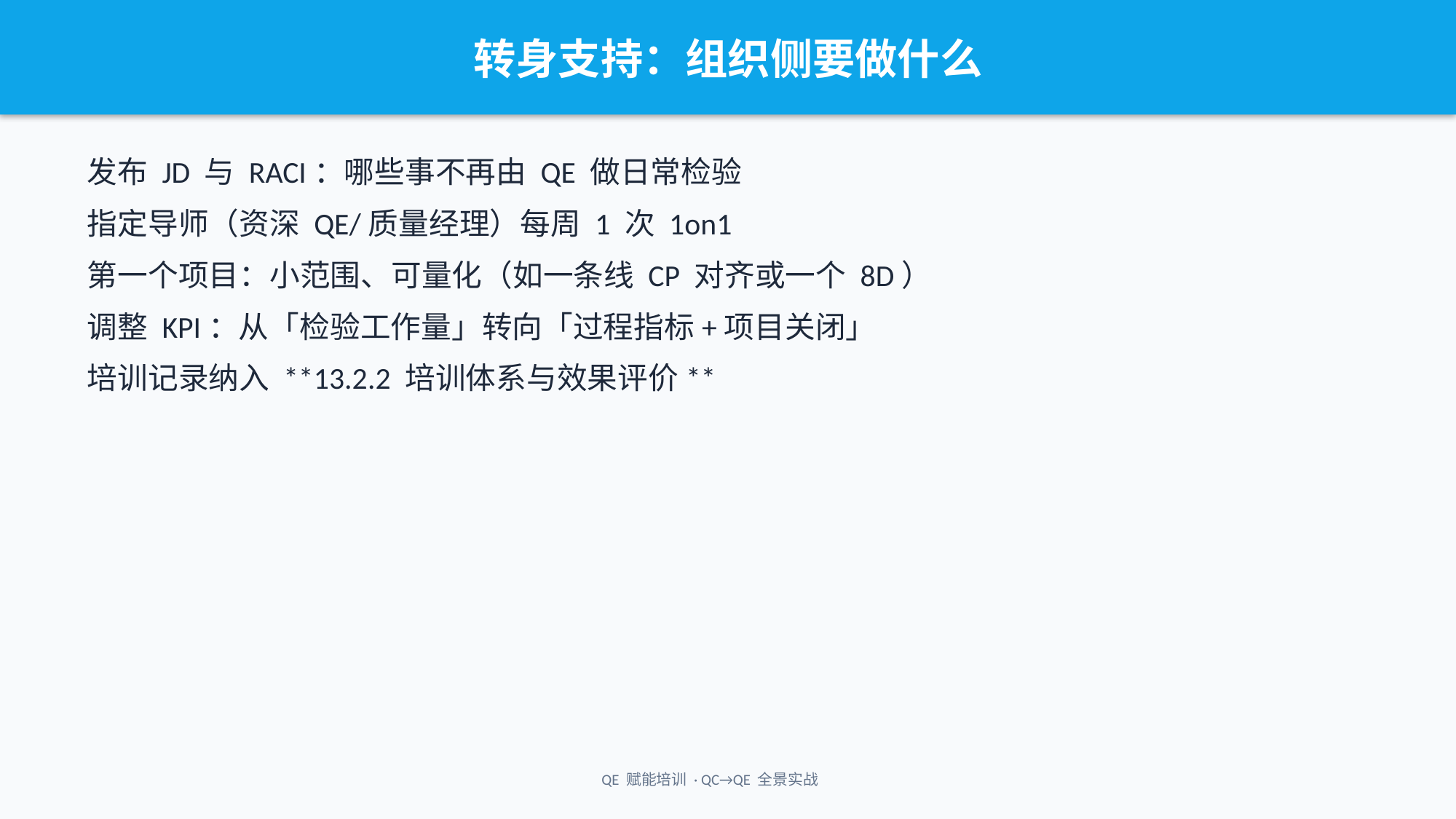

转身支持：组织侧要做什么
发布 JD 与 RACI：哪些事不再由 QE 做日常检验
指定导师（资深 QE/质量经理）每周 1 次 1on1
第一个项目：小范围、可量化（如一条线 CP 对齐或一个 8D）
调整 KPI：从「检验工作量」转向「过程指标+项目关闭」
培训记录纳入 **13.2.2 培训体系与效果评价**
QE 赋能培训 · QC→QE 全景实战